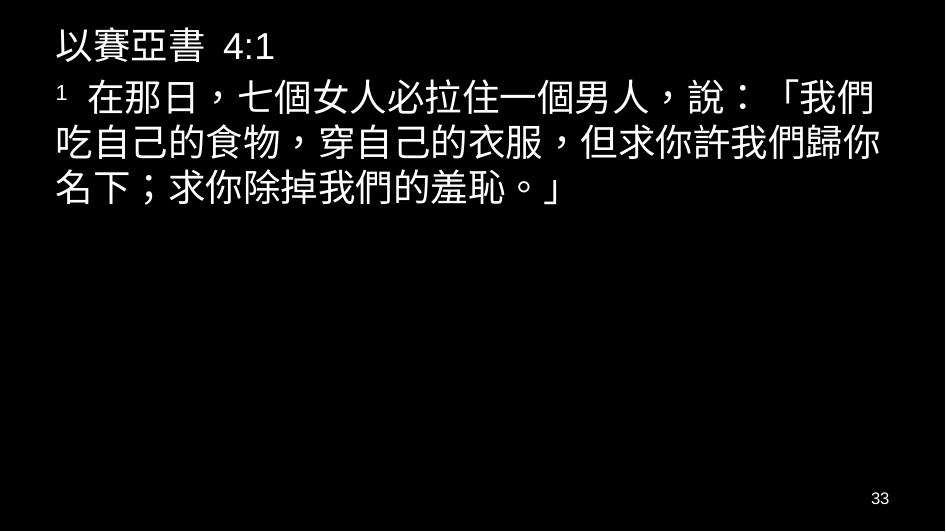

以賽亞書 4:1
1 在那日，七個女人必拉住一個男人，說：「我們吃自己的食物，穿自己的衣服，但求你許我們歸你名下；求你除掉我們的羞恥。」

33